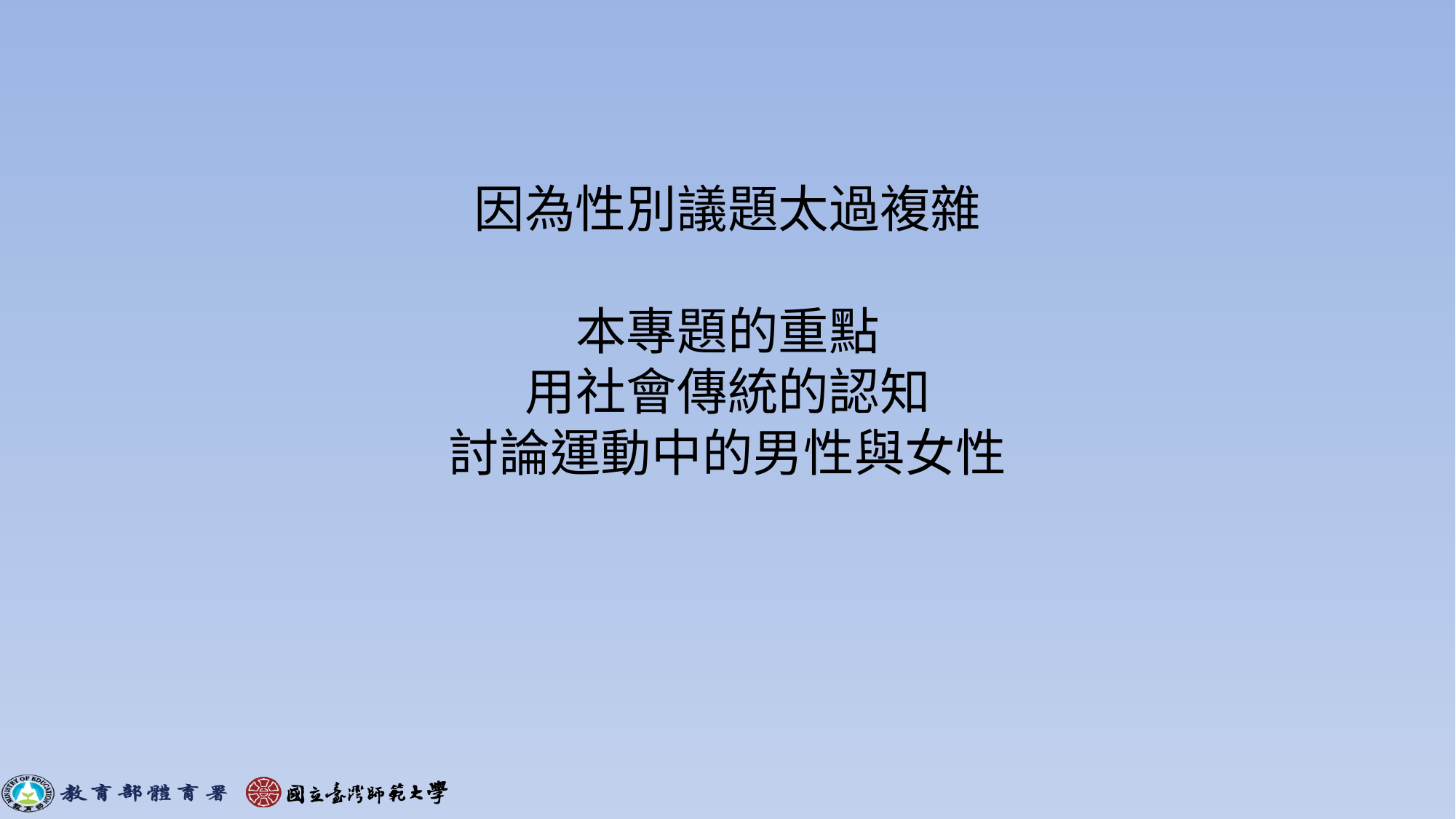

# 因為性別議題太過複雜 本專題的重點 用社會傳統的認知 討論運動中的男性與女性